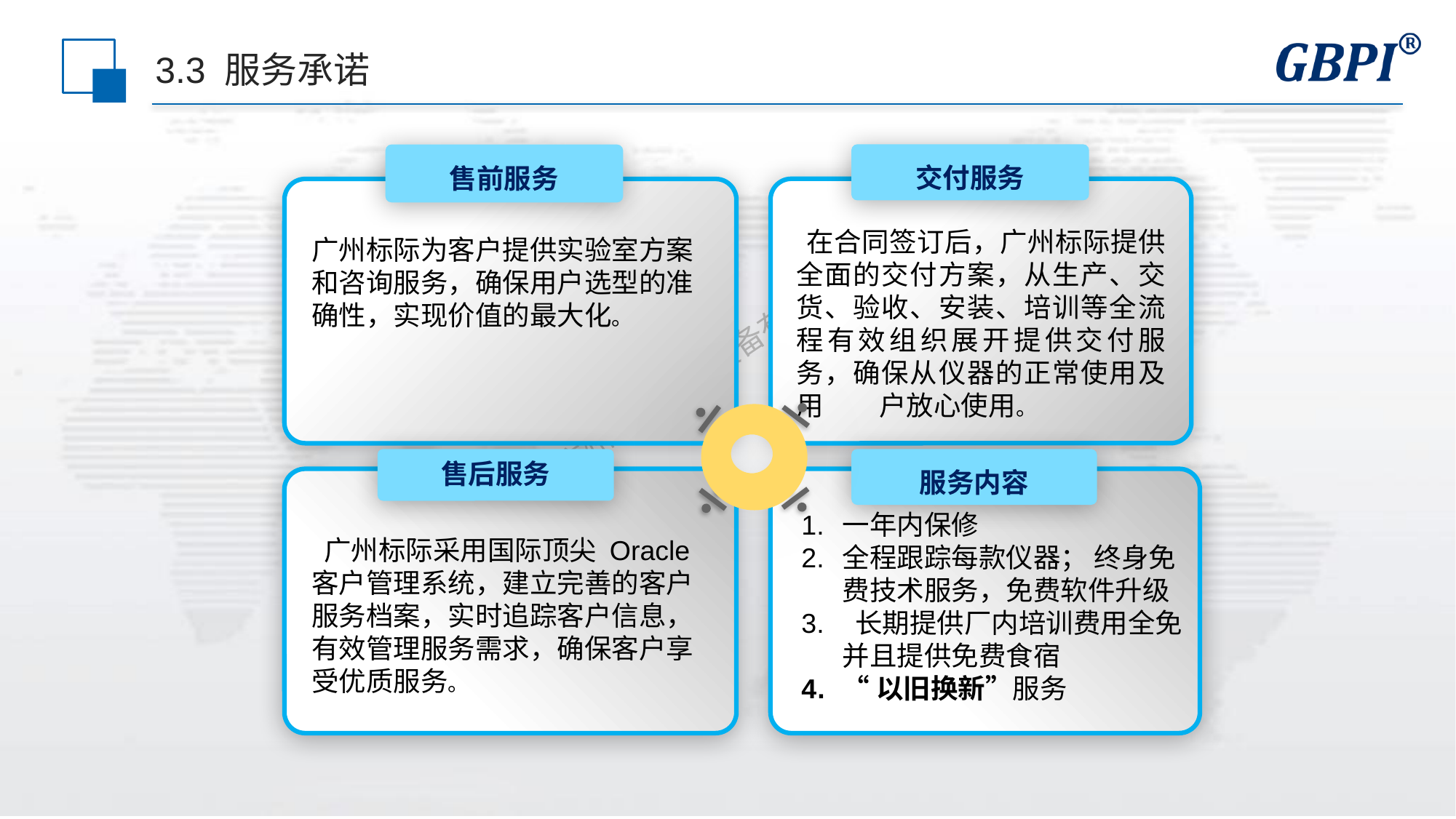

# 3.3 服务承诺

交付服务

售前服务

 在合同签订后，广州标际提供全面的交付方案，从生产、交货、验收、安装、培训等全流程有效组织展开提供交付服务，确保从仪器的正常使用及用         户放心使用。

广州标际为客户提供实验室方案和咨询服务，确保用户选型的准确性，实现价值的最大化。

服务内容

售后服务

 广州标际采用国际顶尖 Oracle 客户管理系统，建立完善的客户服务档案，实时追踪客户信息，有效管理服务需求，确保客户享受优质服务。

一年内保修
全程跟踪每款仪器； 终身免费技术服务，免费软件升级
 长期提供厂内培训费用全免并且提供免费食宿
“以旧换新”服务